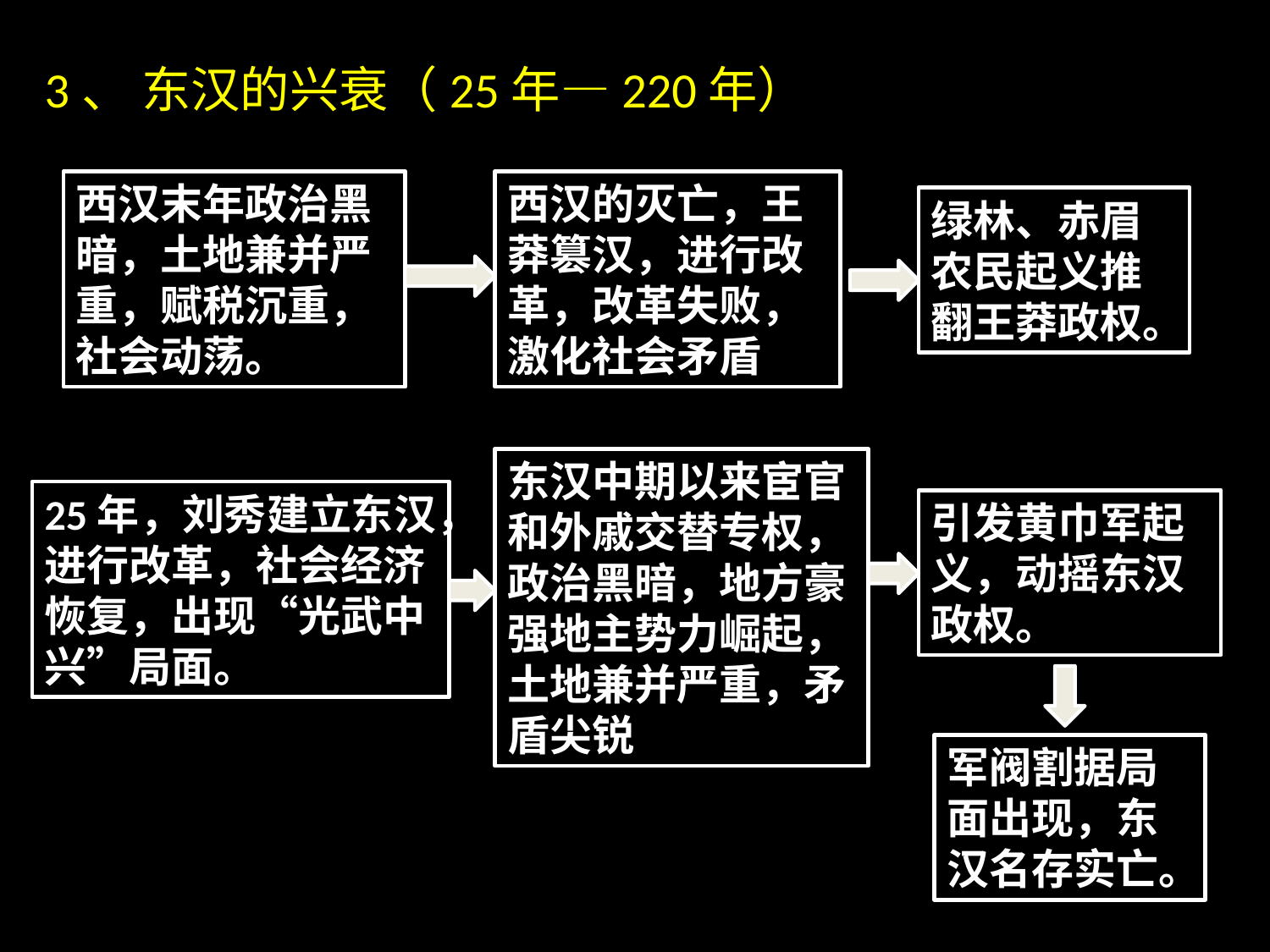

#
3、 东汉的兴衰（25年—220年）
西汉末年政治黑暗，土地兼并严重，赋税沉重，社会动荡。
西汉的灭亡，王莽篡汉，进行改革，改革失败，激化社会矛盾
绿林、赤眉农民起义推翻王莽政权。

东汉中期以来宦官和外戚交替专权，政治黑暗，地方豪强地主势力崛起，土地兼并严重，矛盾尖锐
25年，刘秀建立东汉，进行改革，社会经济恢复，出现“光武中兴”局面。
引发黄巾军起义，动摇东汉政权。

军阀割据局面出现，东汉名存实亡。